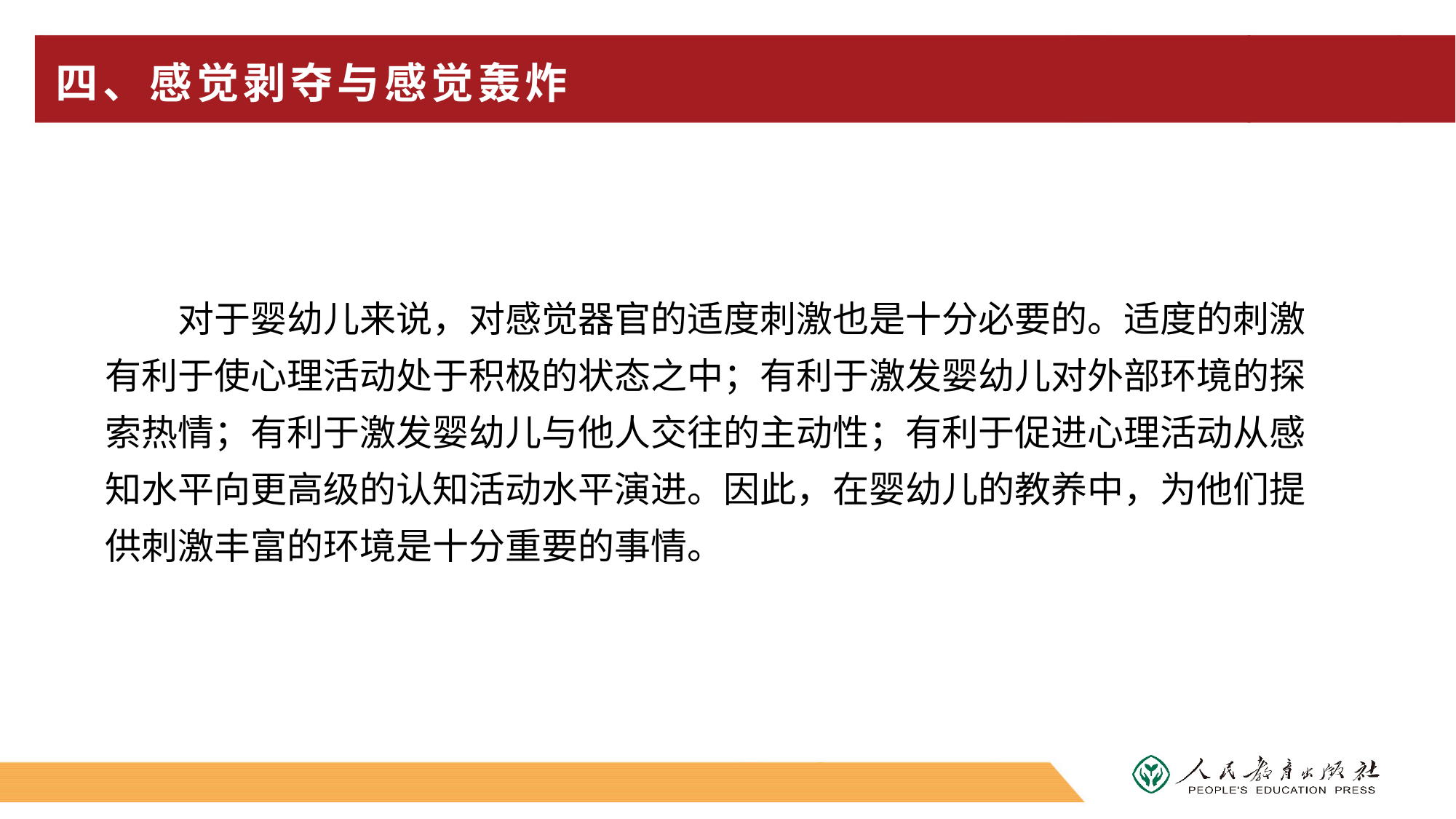

# 四、感觉剥夺与感觉轰炸

对于婴幼儿来说，对感觉器官的适度刺激也是十分必要的。适度的刺激有利于使心理活动处于积极的状态之中；有利于激发婴幼儿对外部环境的探索热情；有利于激发婴幼儿与他人交往的主动性；有利于促进心理活动从感知水平向更高级的认知活动水平演进。因此，在婴幼儿的教养中，为他们提供刺激丰富的环境是十分重要的事情。